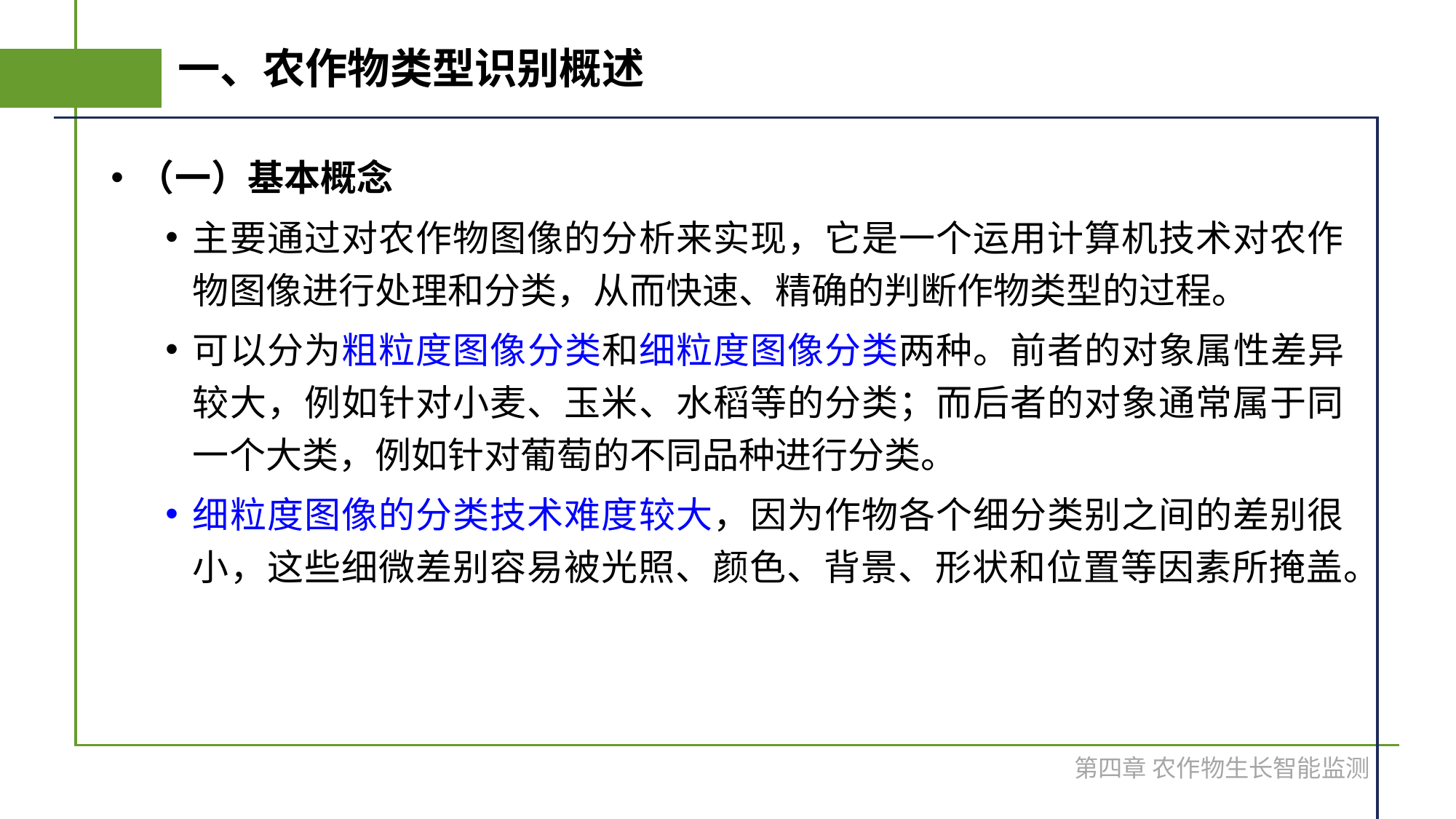

# 一、农作物类型识别概述
（一）基本概念
主要通过对农作物图像的分析来实现，它是一个运用计算机技术对农作物图像进行处理和分类，从而快速、精确的判断作物类型的过程。
可以分为粗粒度图像分类和细粒度图像分类两种。前者的对象属性差异较大，例如针对小麦、玉米、水稻等的分类；而后者的对象通常属于同一个大类，例如针对葡萄的不同品种进行分类。
细粒度图像的分类技术难度较大，因为作物各个细分类别之间的差别很小，这些细微差别容易被光照、颜色、背景、形状和位置等因素所掩盖。
第四章 农作物生长智能监测